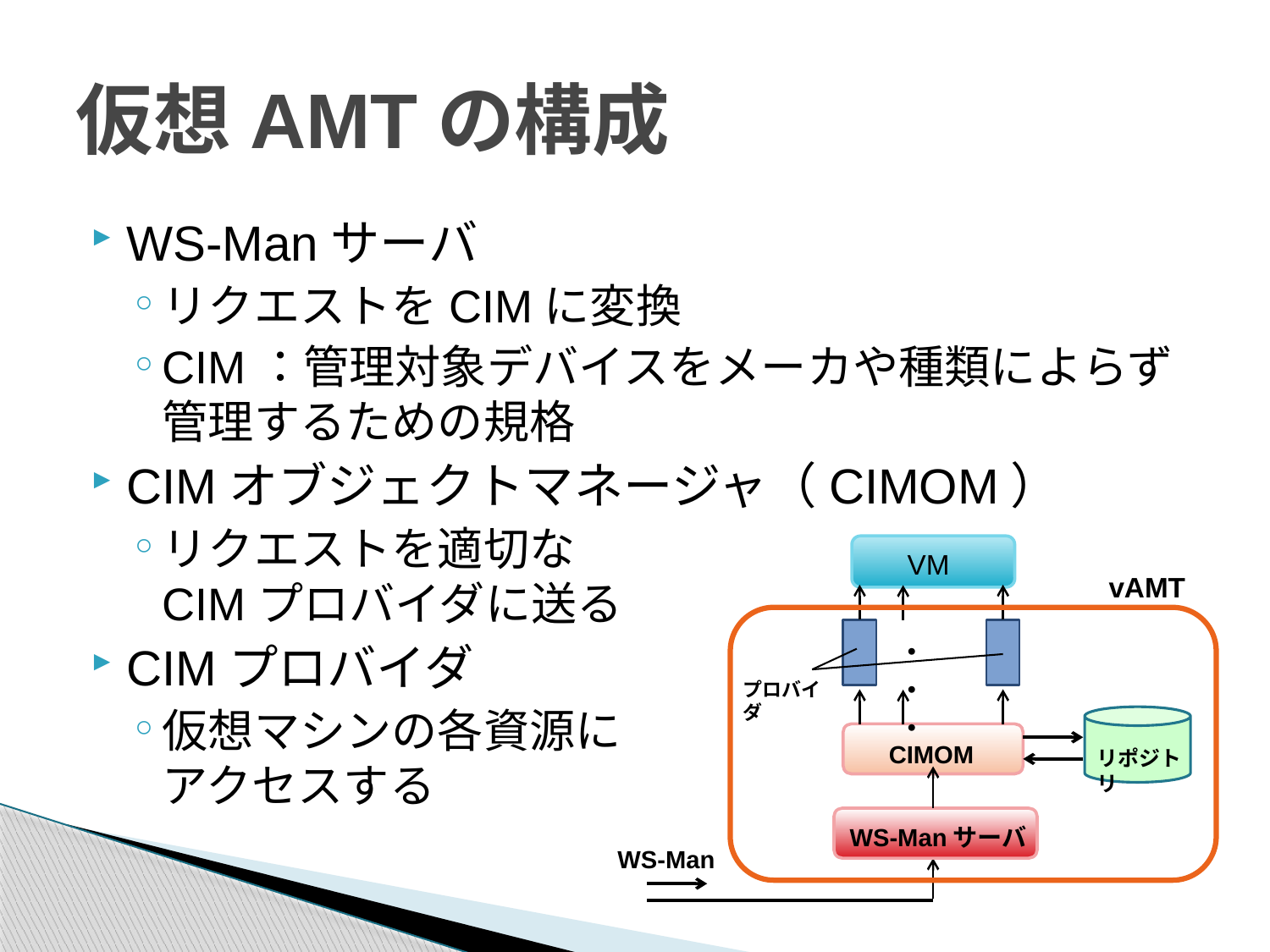

# 仮想AMTの構成
WS-Manサーバ
リクエストをCIMに変換
CIM：管理対象デバイスをメーカや種類によらず管理するための規格
CIMオブジェクトマネージャ（CIMOM）
リクエストを適切な
CIMプロバイダに送る
CIMプロバイダ
仮想マシンの各資源に
アクセスする

VM
vAMT

・・・
プロバイダ

リポジトリ

CIMOM

WS-Manサーバ
WS-Man